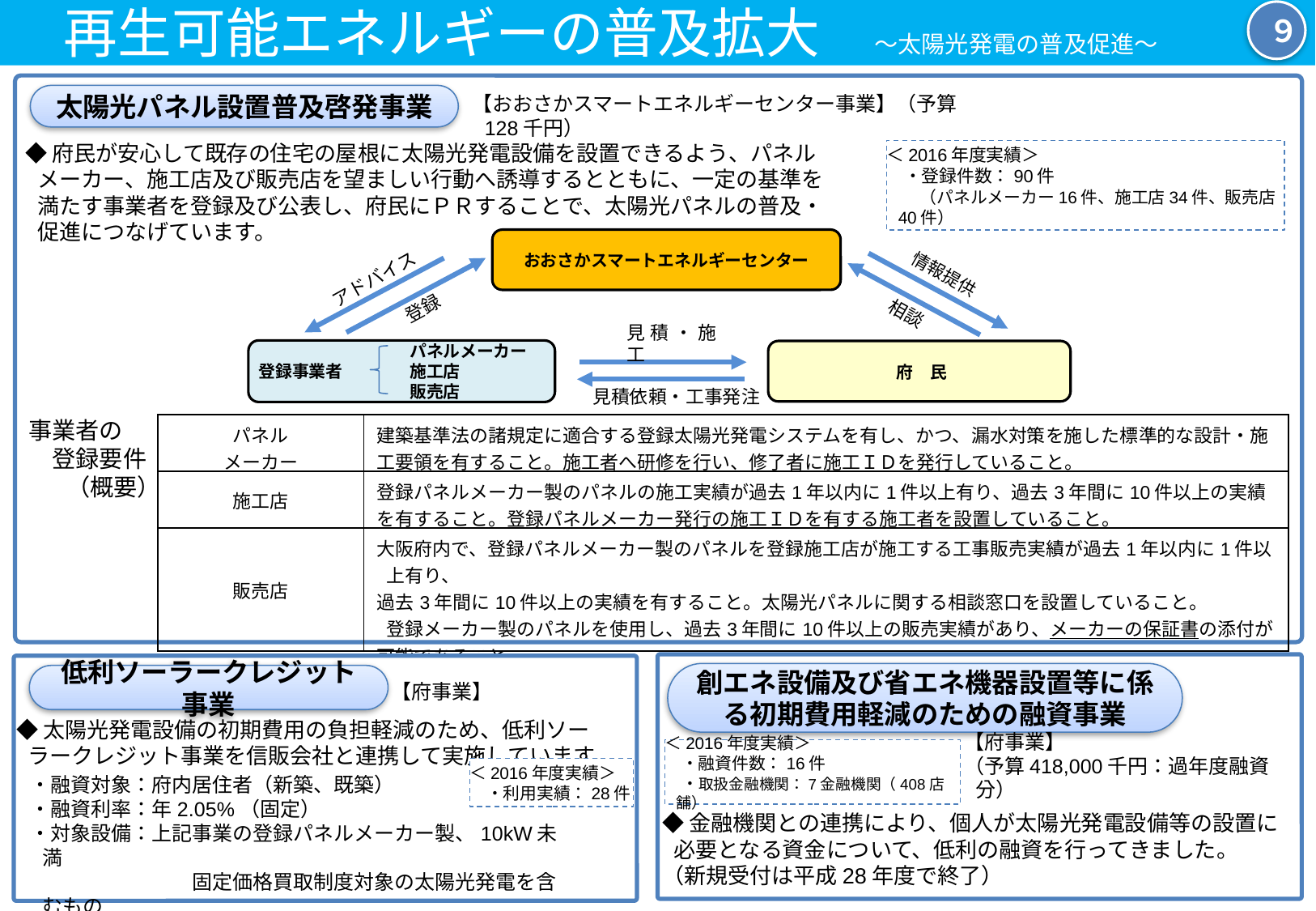

再生可能エネルギーの普及拡大　～太陽光発電の普及促進～
９

太陽光パネル設置普及啓発事業
【おおさかスマートエネルギーセンター事業】（予算128千円）
◆府民が安心して既存の住宅の屋根に太陽光発電設備を設置できるよう、パネルメーカー、施工店及び販売店を望ましい行動へ誘導するとともに、一定の基準を満たす事業者を登録及び公表し、府民にＰＲすることで、太陽光パネルの普及・促進につなげています。
＜2016年度実績＞
　・登録件数：90件
　　（パネルメーカー16件、施工店34件、販売店40件）
おおさかスマートエネルギーセンター
情報提供
アドバイス
登録
相談
見積・施工
　　　　　　　　　パネルメーカー
登録事業者　　　　施工店
　　　　　　　　　販売店
　府　民

見積依頼・工事発注
| パネル メーカー | 建築基準法の諸規定に適合する登録太陽光発電システムを有し、かつ、漏水対策を施した標準的な設計・施工要領を有すること。施工者へ研修を行い、修了者に施工ＩＤを発行していること。 |
| --- | --- |
| 施工店 | 登録パネルメーカー製のパネルの施工実績が過去1年以内に1件以上有り、過去3年間に10件以上の実績を有すること。登録パネルメーカー発行の施工ＩＤを有する施工者を設置していること。 |
| 販売店 | 大阪府内で、登録パネルメーカー製のパネルを登録施工店が施工する工事販売実績が過去1年以内に1件以上有り、 過去3年間に10件以上の実績を有すること。太陽光パネルに関する相談窓口を設置していること。 登録メーカー製のパネルを使用し、過去3年間に10件以上の販売実績があり、メーカーの保証書の添付が可能であること。 |
事業者の
　登録要件
（概要）

創エネ設備及び省エネ機器設置等に係る初期費用軽減のための融資事業
低利ソーラークレジット事業
【府事業】
◆太陽光発電設備の初期費用の負担軽減のため、低利ソーラークレジット事業を信販会社と連携して実施しています。
＜2016年度実績＞
　・融資件数：16件
　・取扱金融機関：7金融機関（408店舗）
【府事業】
（予算418,000千円：過年度融資分）
＜2016年度実績＞
　・利用実績：28件
・融資対象：府内居住者（新築、既築）
・融資利率：年2.05%（固定）
・対象設備：上記事業の登録パネルメーカー製、10kW未満
　　　　　　　　固定価格買取制度対象の太陽光発電を含むもの
・利用額：20万円から1,000万円まで　　・融資期間：15年
◆金融機関との連携により、個人が太陽光発電設備等の設置に必要となる資金について、低利の融資を行ってきました。
（新規受付は平成28年度で終了）